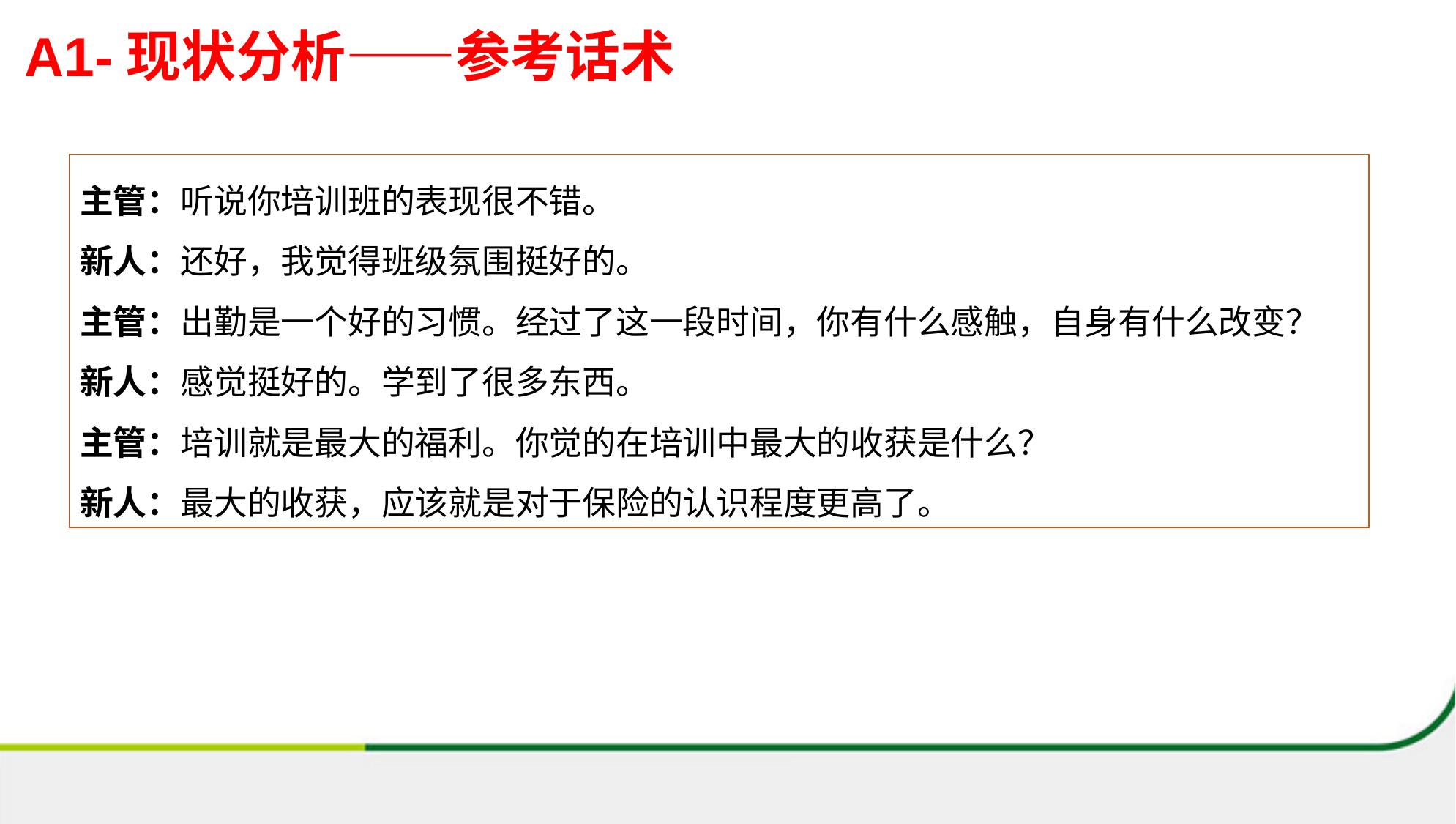

# A1-现状分析——参考话术
主管：听说你培训班的表现很不错。
新人：还好，我觉得班级氛围挺好的。
主管：出勤是一个好的习惯。经过了这一段时间，你有什么感触，自身有什么改变？
新人：感觉挺好的。学到了很多东西。
主管：培训就是最大的福利。你觉的在培训中最大的收获是什么？
新人：最大的收获，应该就是对于保险的认识程度更高了。